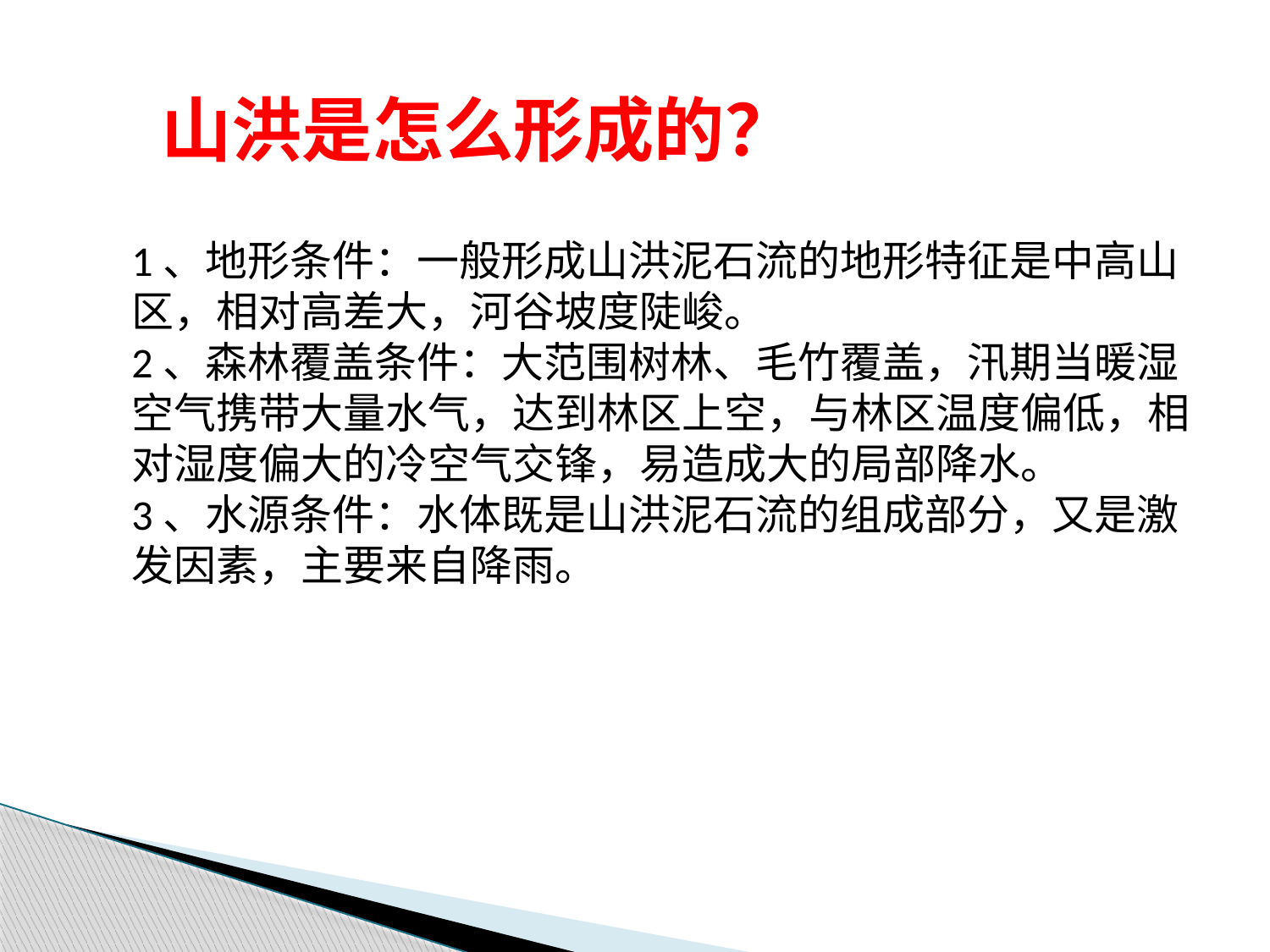

山洪是怎么形成的？
1、地形条件：一般形成山洪泥石流的地形特征是中高山区，相对高差大，河谷坡度陡峻。
2、森林覆盖条件：大范围树林、毛竹覆盖，汛期当暖湿空气携带大量水气，达到林区上空，与林区温度偏低，相对湿度偏大的冷空气交锋，易造成大的局部降水。
3、水源条件：水体既是山洪泥石流的组成部分，又是激发因素，主要来自降雨。